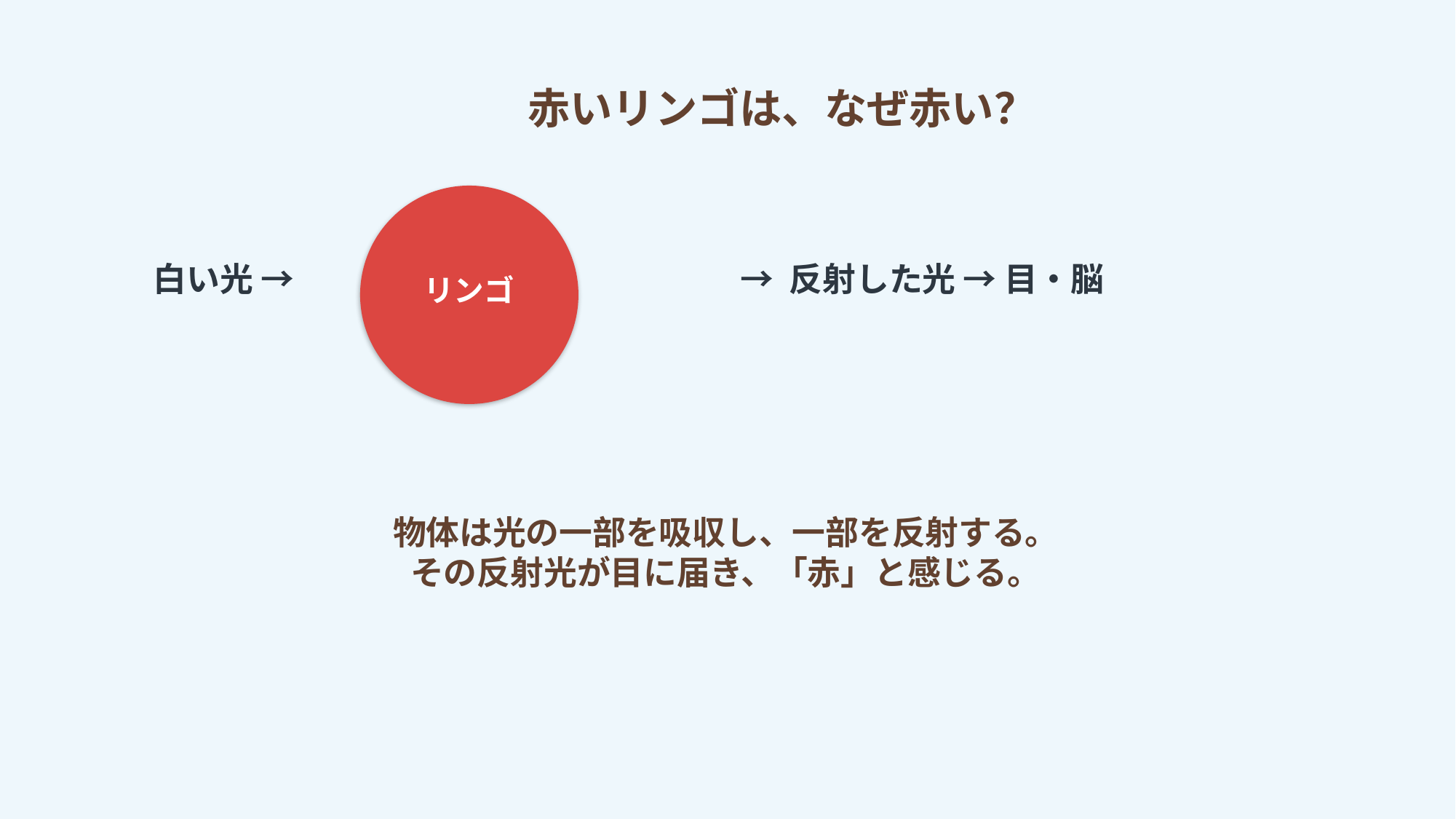

赤いリンゴは、なぜ赤い？

白い光 →
→ 反射した光 → 目・脳
リンゴ
物体は光の一部を吸収し、一部を反射する。
その反射光が目に届き、「赤」と感じる。